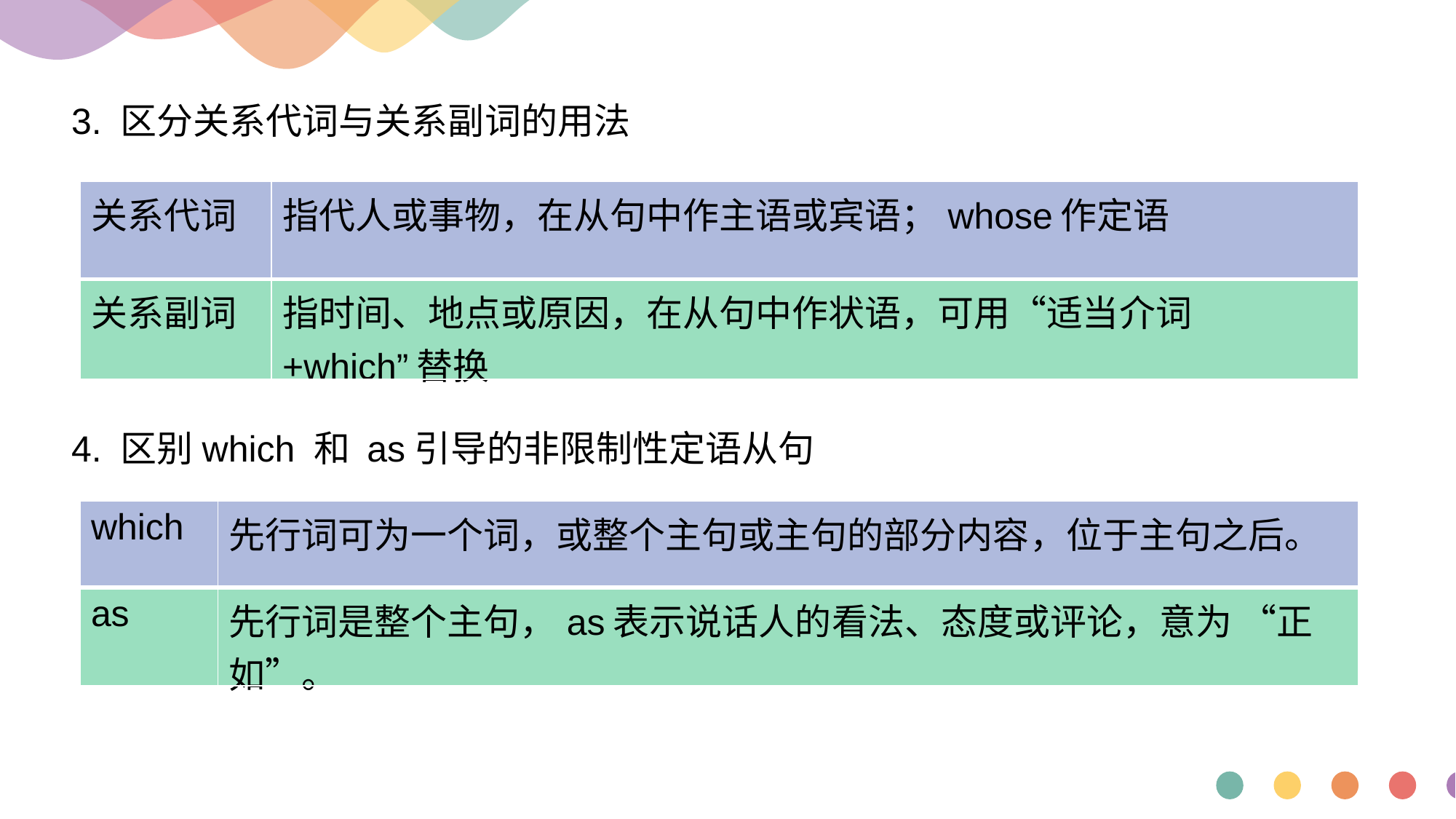

3. 区分关系代词与关系副词的用法

4. 区别which 和 as引导的非限制性定语从句

| 关系代词 | 指代人或事物，在从句中作主语或宾语；whose作定语 |
| --- | --- |
| 关系副词 | 指时间、地点或原因，在从句中作状语，可用“适当介词+which”替换 |
| which | 先行词可为一个词，或整个主句或主句的部分内容，位于主句之后。 |
| --- | --- |
| as | 先行词是整个主句，as表示说话人的看法、态度或评论，意为 “正如”。 |